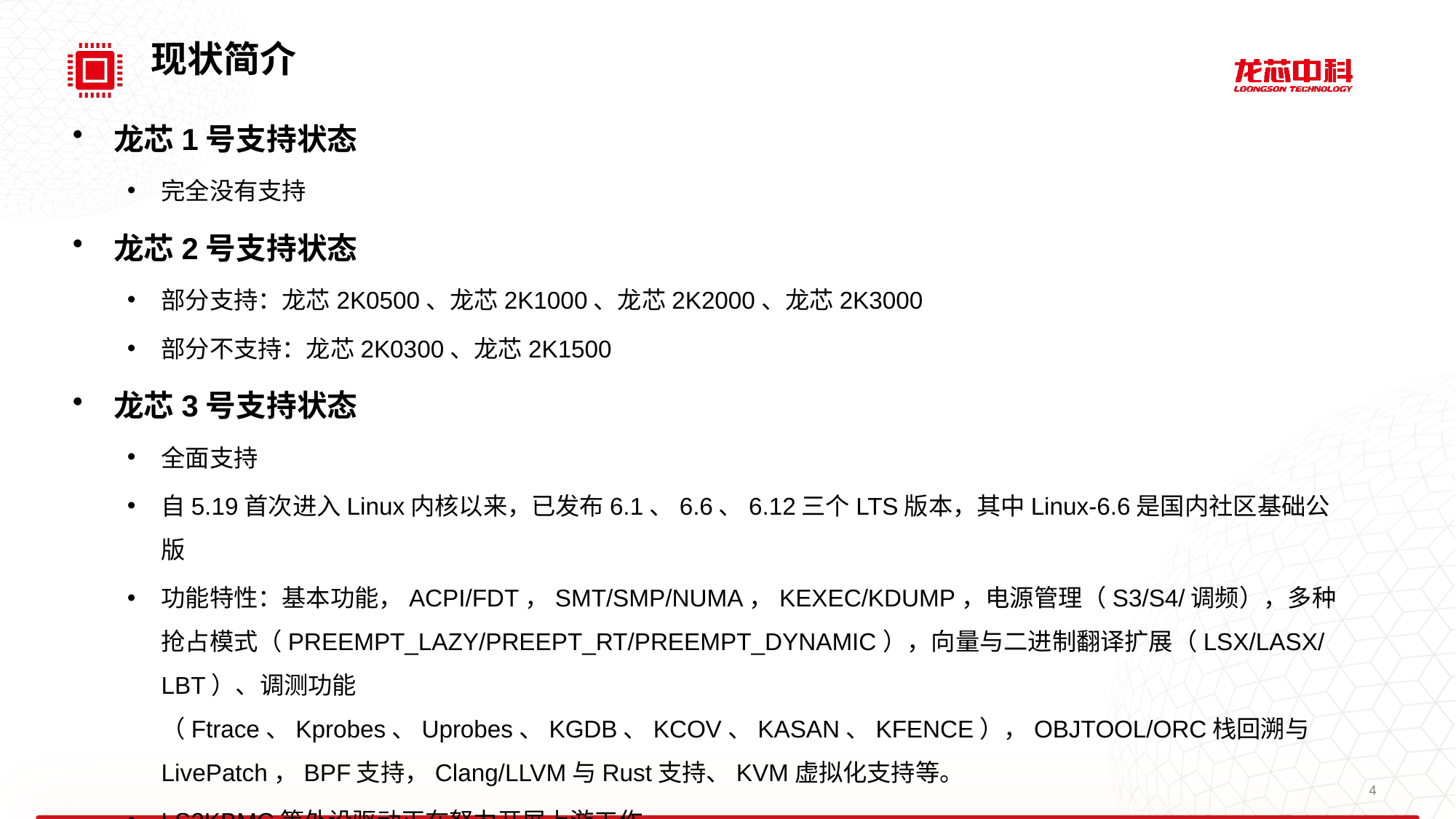

现状简介
龙芯1号支持状态
完全没有支持
龙芯2号支持状态
部分支持：龙芯2K0500、龙芯2K1000、龙芯2K2000、龙芯2K3000
部分不支持：龙芯2K0300、龙芯2K1500
龙芯3号支持状态
全面支持
自5.19首次进入Linux内核以来，已发布6.1、6.6、6.12三个LTS版本，其中Linux-6.6是国内社区基础公版
功能特性：基本功能，ACPI/FDT，SMT/SMP/NUMA，KEXEC/KDUMP，电源管理（S3/S4/调频），多种抢占模式（PREEMPT_LAZY/PREEPT_RT/PREEMPT_DYNAMIC），向量与二进制翻译扩展（LSX/LASX/LBT）、调测功能（Ftrace、Kprobes、Uprobes、KGDB、KCOV、KASAN、KFENCE），OBJTOOL/ORC栈回溯与LivePatch，BPF支持，Clang/LLVM与Rust支持、KVM虚拟化支持等。
LS2KBMC等外设驱动正在努力开展上游工作。

4